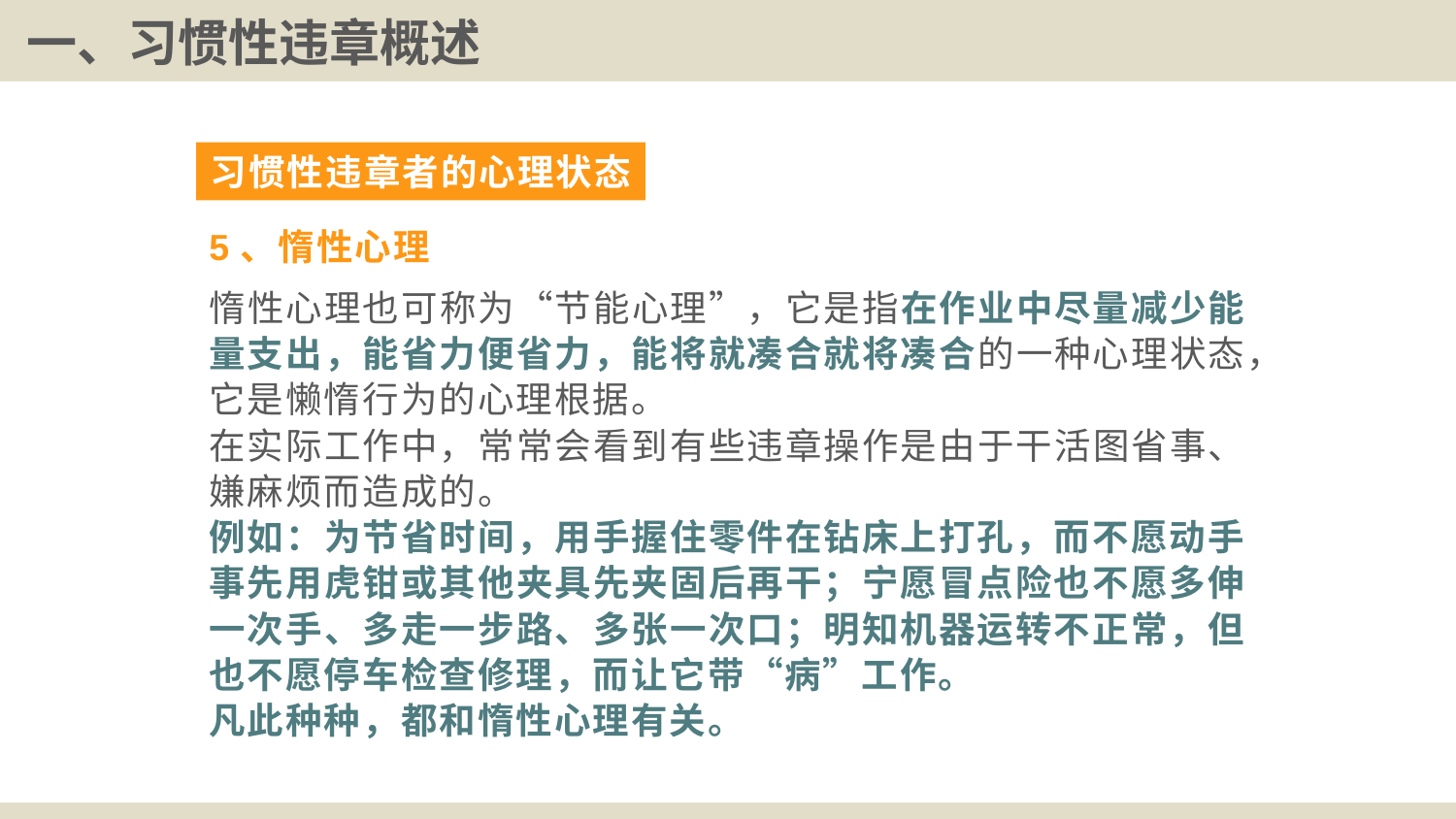

# 一、习惯性违章概述
习惯性违章者的心理状态
5、惰性心理
惰性心理也可称为“节能心理”，它是指在作业中尽量减少能量支出，能省力便省力，能将就凑合就将凑合的一种心理状态，它是懒惰行为的心理根据。
在实际工作中，常常会看到有些违章操作是由于干活图省事、嫌麻烦而造成的。
例如：为节省时间，用手握住零件在钻床上打孔，而不愿动手事先用虎钳或其他夹具先夹固后再干；宁愿冒点险也不愿多伸一次手、多走一步路、多张一次口；明知机器运转不正常，但也不愿停车检查修理，而让它带“病”工作。
凡此种种，都和惰性心理有关。